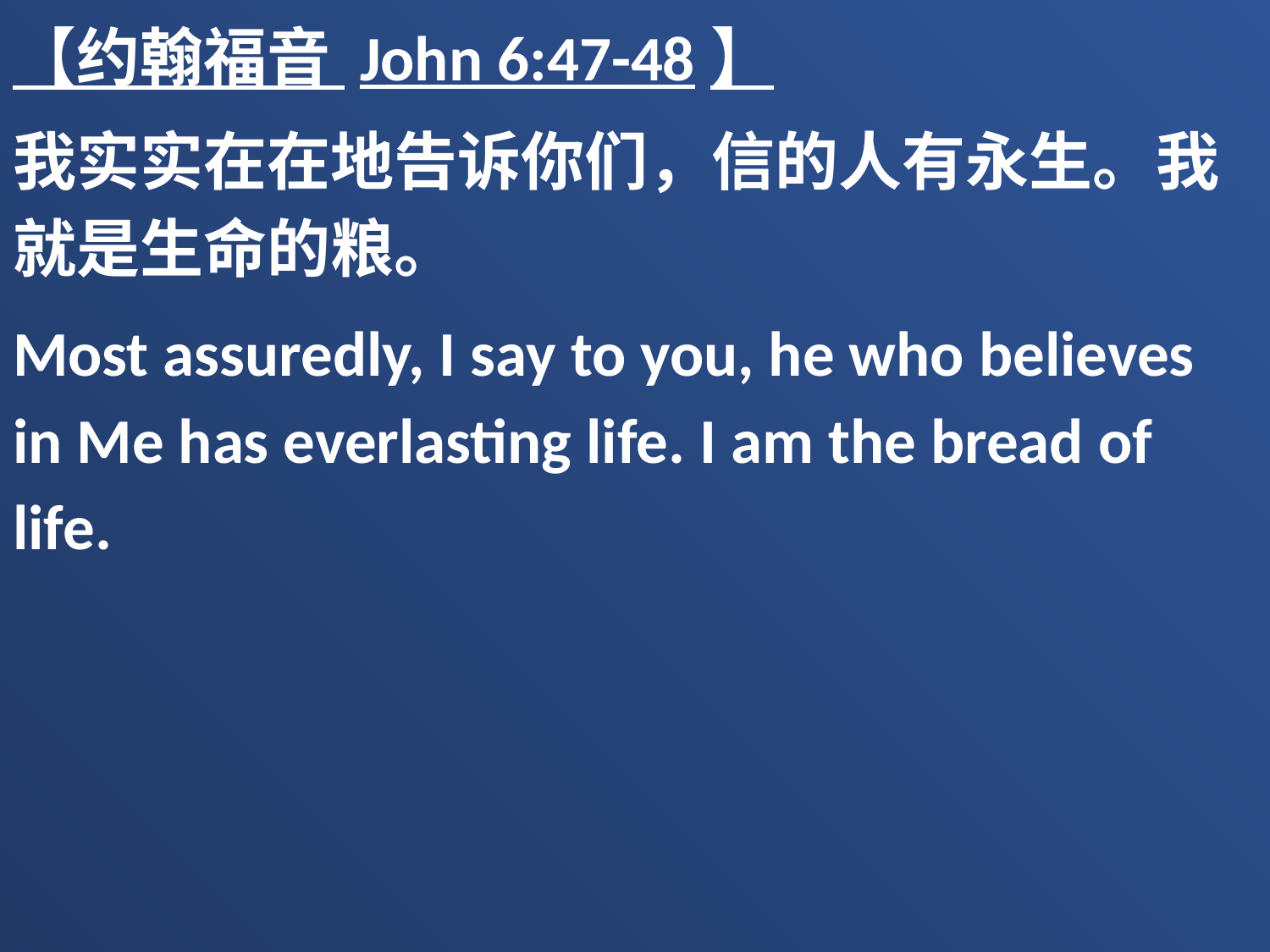

【约翰福音 John 6:47-48】
我实实在在地告诉你们，信的人有永生。我就是生命的粮。
Most assuredly, I say to you, he who believes in Me has everlasting life. I am the bread of life.